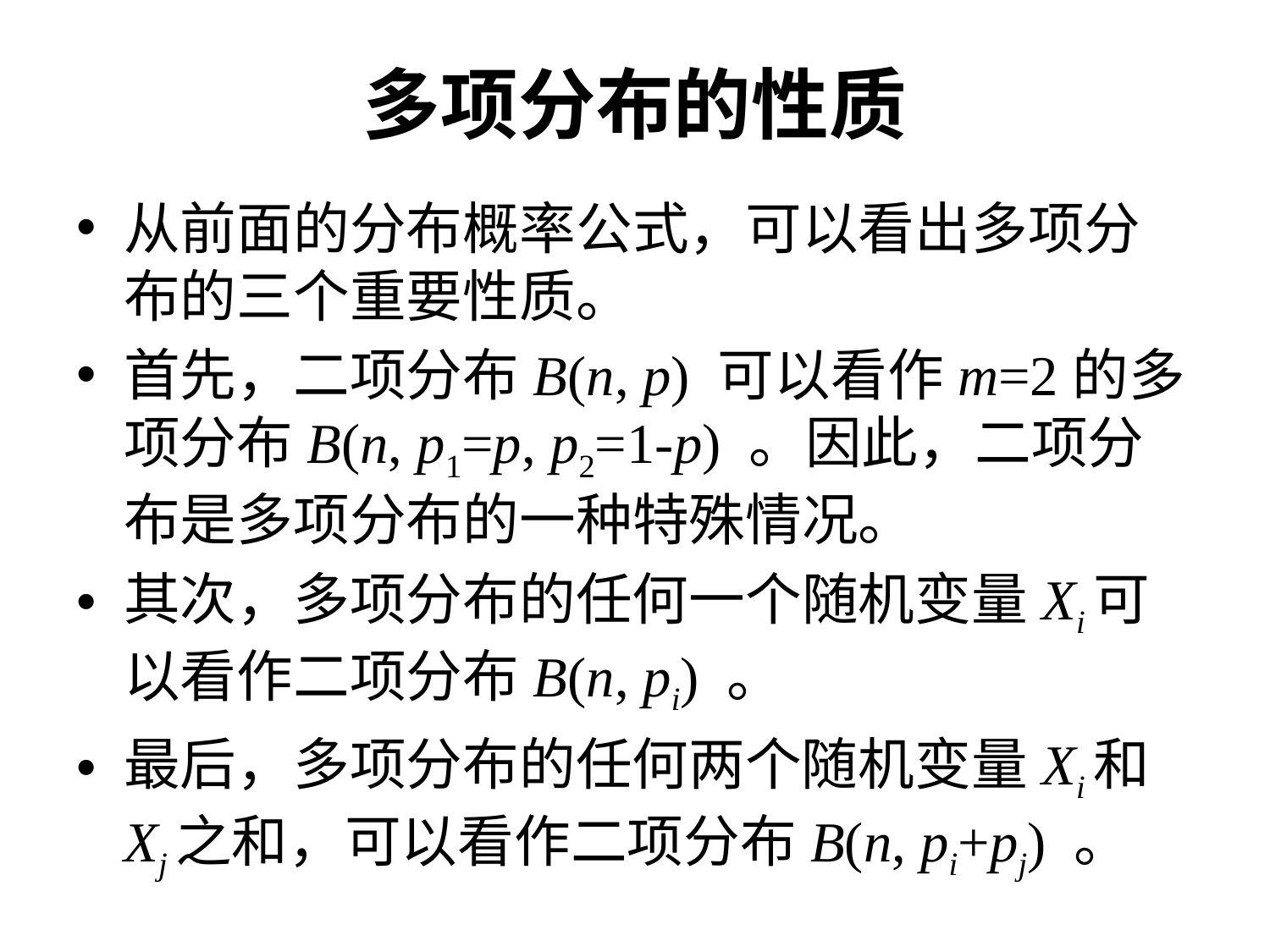

# 多项分布的性质
从前面的分布概率公式，可以看出多项分布的三个重要性质。
首先，二项分布B(n, p) 可以看作m=2的多项分布B(n, p1=p, p2=1-p) 。因此，二项分布是多项分布的一种特殊情况。
其次，多项分布的任何一个随机变量Xi可以看作二项分布B(n, pi) 。
最后，多项分布的任何两个随机变量Xi和Xj之和，可以看作二项分布B(n, pi+pj) 。